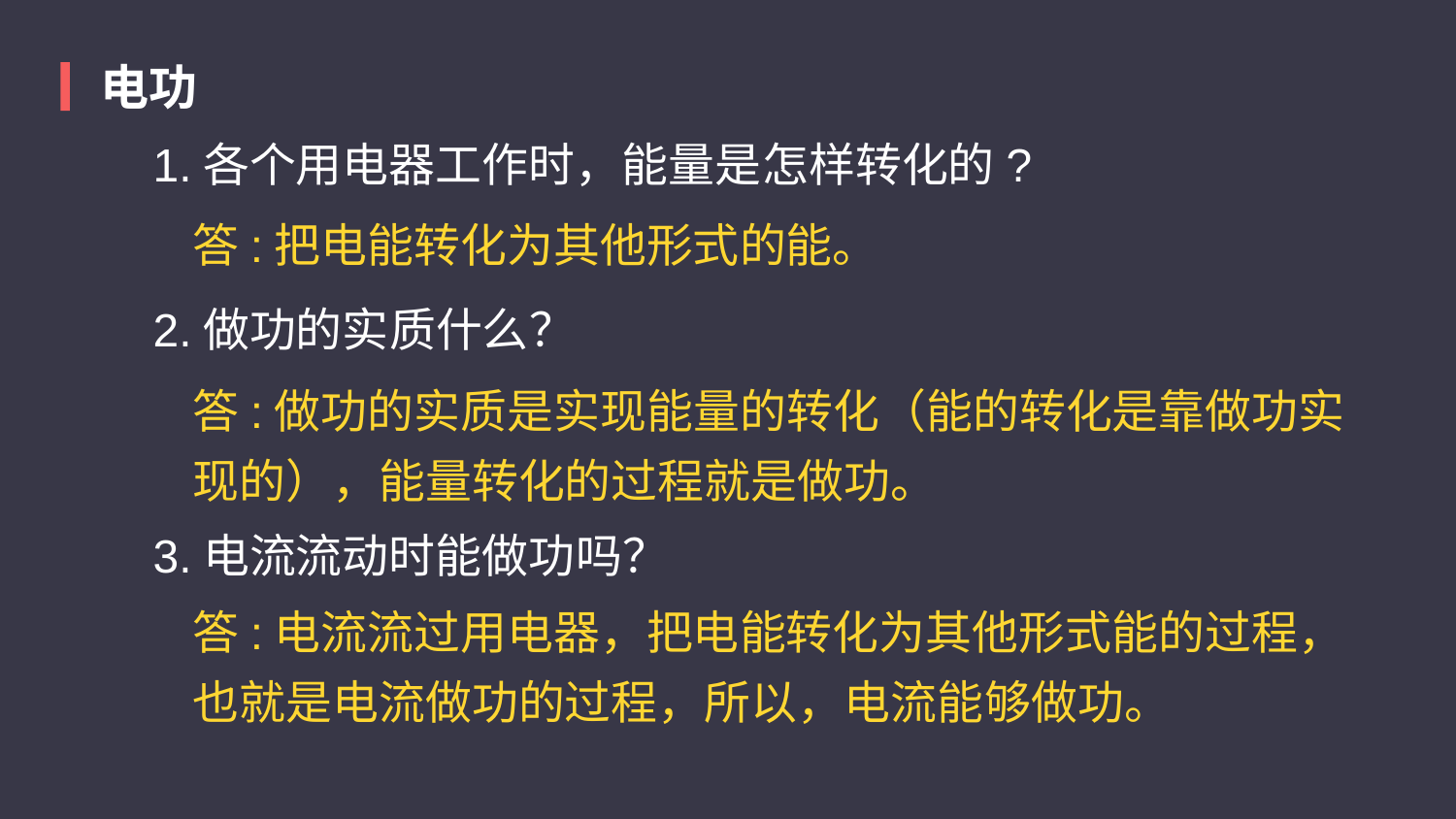

电功

1.各个用电器工作时，能量是怎样转化的?
答:把电能转化为其他形式的能。
2.做功的实质什么？
答:做功的实质是实现能量的转化（能的转化是靠做功实现的），能量转化的过程就是做功。
3.电流流动时能做功吗？
答:电流流过用电器，把电能转化为其他形式能的过程，也就是电流做功的过程，所以，电流能够做功。